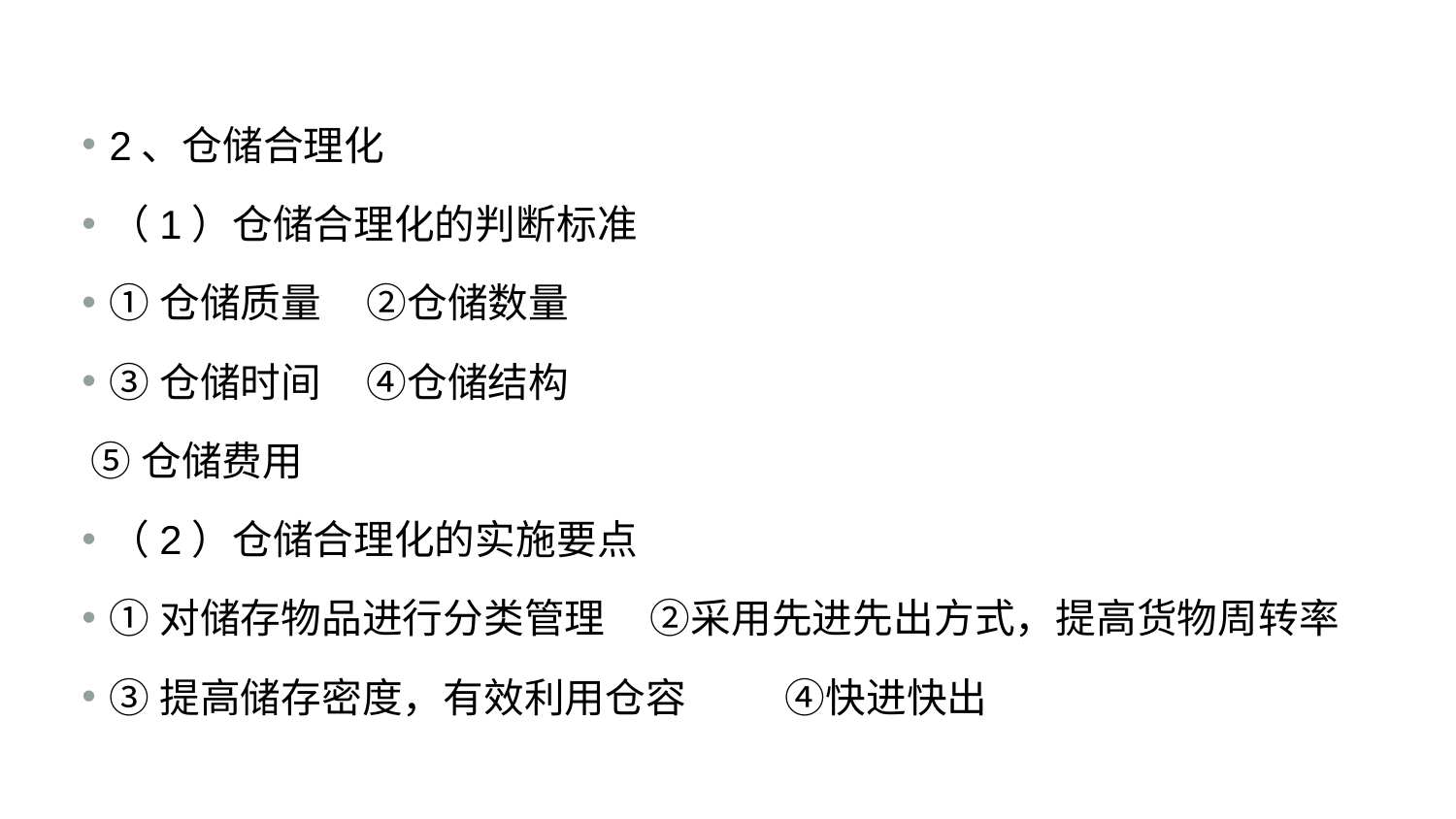

#
2、仓储合理化
（1）仓储合理化的判断标准
①仓储质量     ②仓储数量
③仓储时间     ④仓储结构
 ⑤仓储费用
（2）仓储合理化的实施要点
①对储存物品进行分类管理     ②采用先进先出方式，提高货物周转率
③提高储存密度，有效利用仓容           ④快进快出